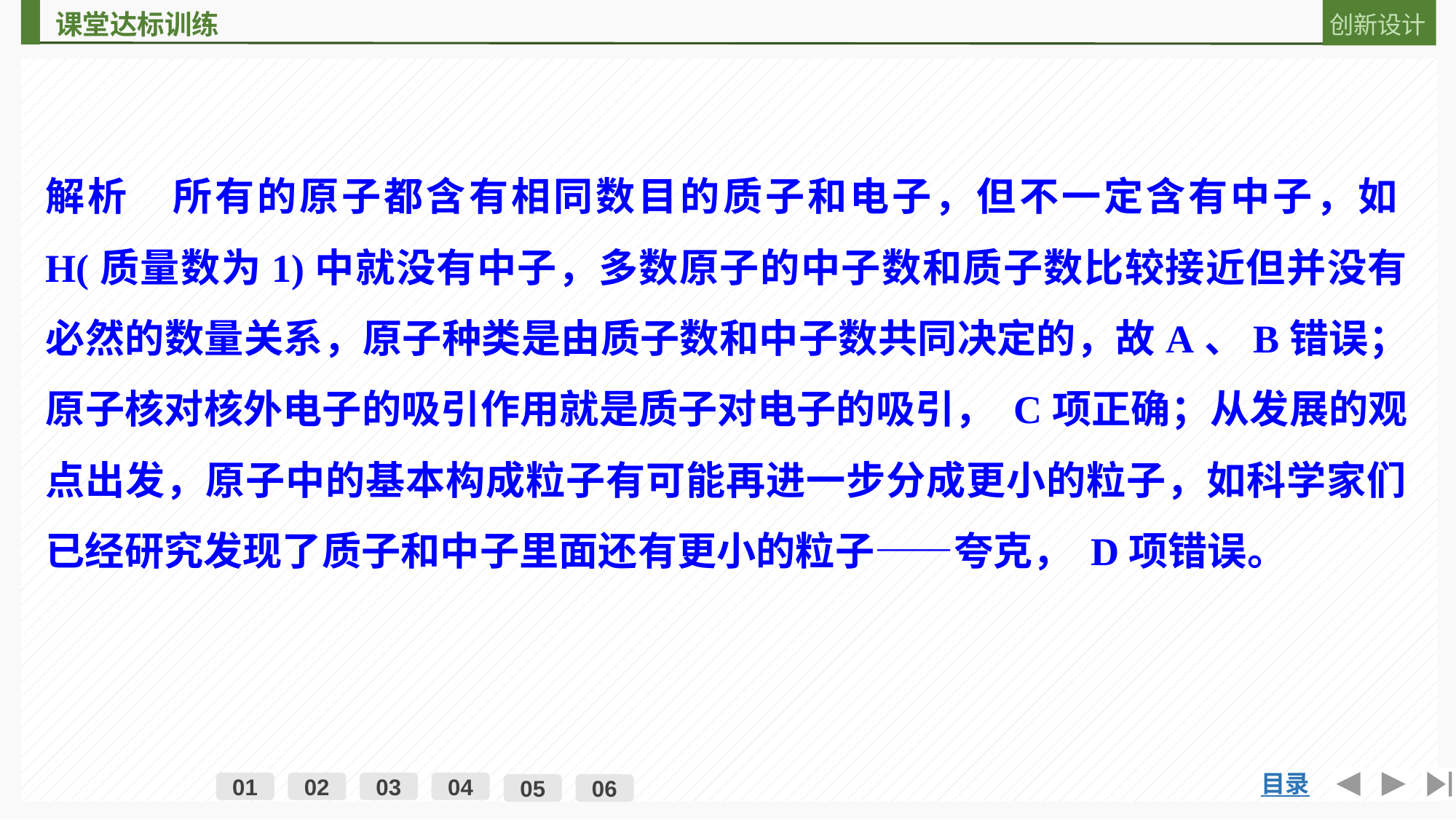

解析　所有的原子都含有相同数目的质子和电子，但不一定含有中子，如H(质量数为1)中就没有中子，多数原子的中子数和质子数比较接近但并没有必然的数量关系，原子种类是由质子数和中子数共同决定的，故A、B错误；原子核对核外电子的吸引作用就是质子对电子的吸引， C项正确；从发展的观点出发，原子中的基本构成粒子有可能再进一步分成更小的粒子，如科学家们已经研究发现了质子和中子里面还有更小的粒子——夸克， D项错误。